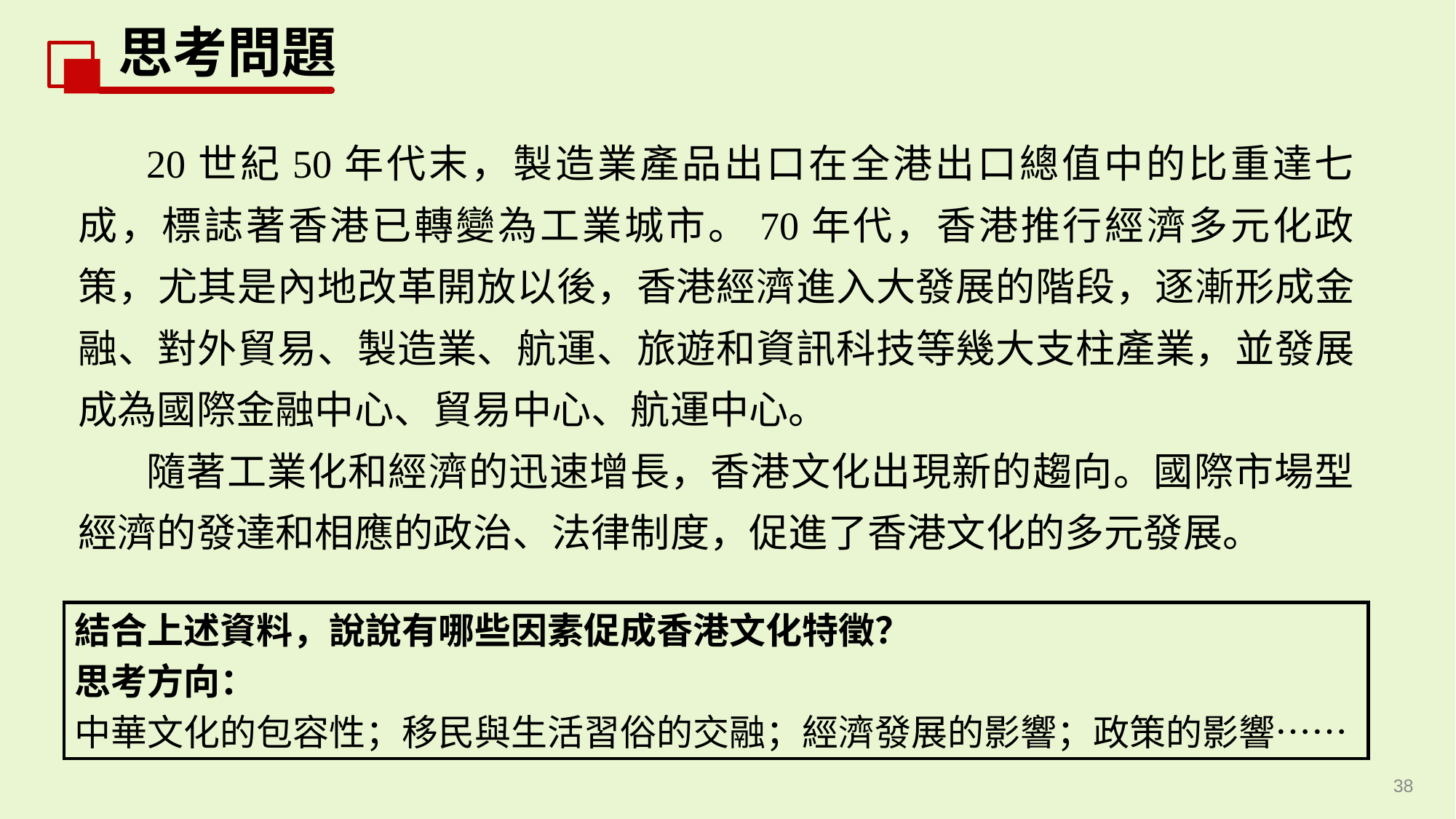

思考問題

20世紀50年代末，製造業產品出口在全港出口總值中的比重達七成，標誌著香港已轉變為工業城市。70年代，香港推行經濟多元化政策，尤其是內地改革開放以後，香港經濟進入大發展的階段，逐漸形成金融、對外貿易、製造業、航運、旅遊和資訊科技等幾大支柱產業，並發展成為國際金融中心、貿易中心、航運中心。
隨著工業化和經濟的迅速增長，香港文化出現新的趨向。國際市場型經濟的發達和相應的政治、法律制度，促進了香港文化的多元發展。
結合上述資料，說說有哪些因素促成香港文化特徵？
思考方向：
中華文化的包容性；移民與生活習俗的交融；經濟發展的影響；政策的影響……
38